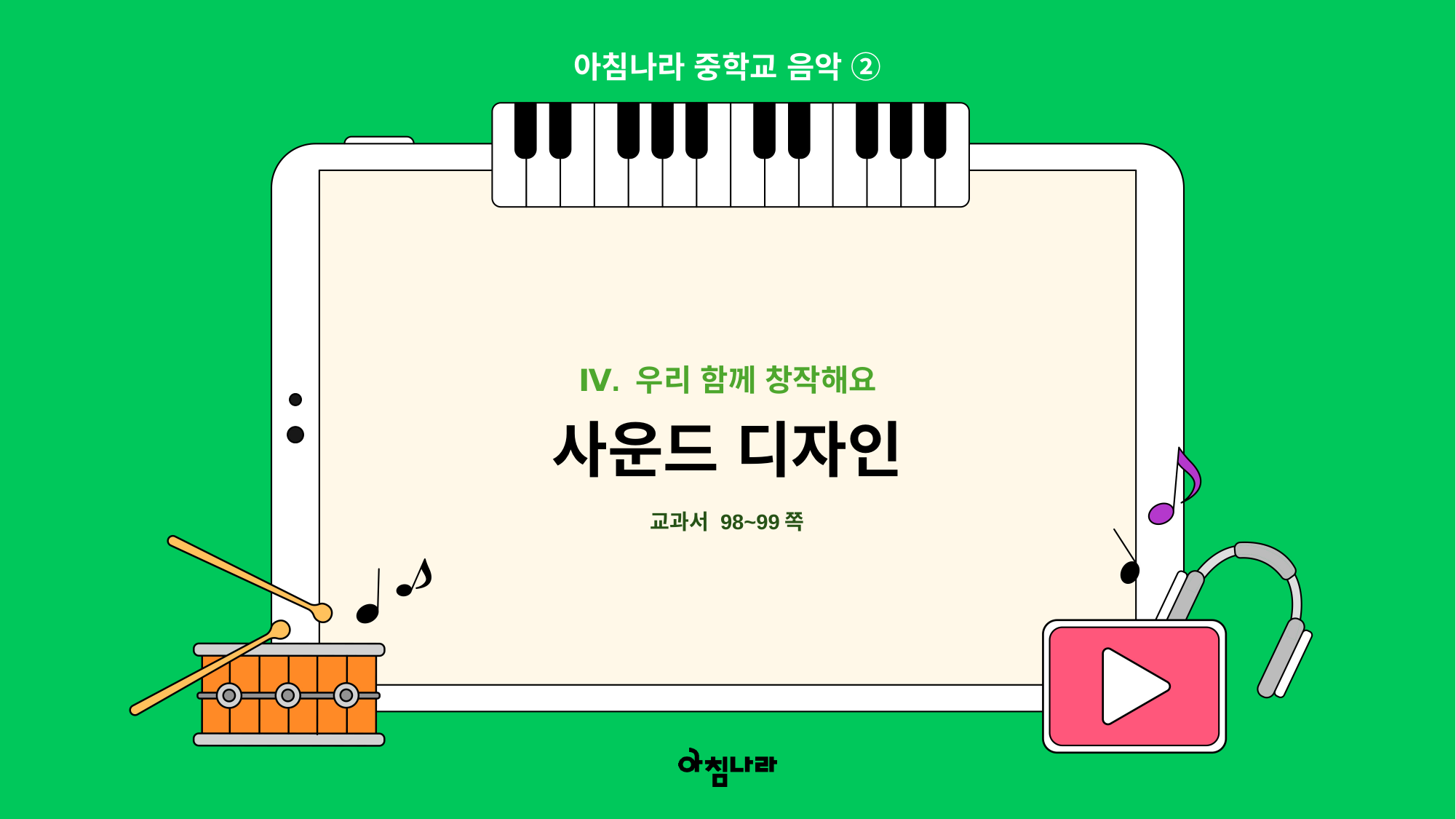

아침나라 중학교 음악 ②
Ⅳ. 우리 함께 창작해요
사운드 디자인
교과서 98~99쪽